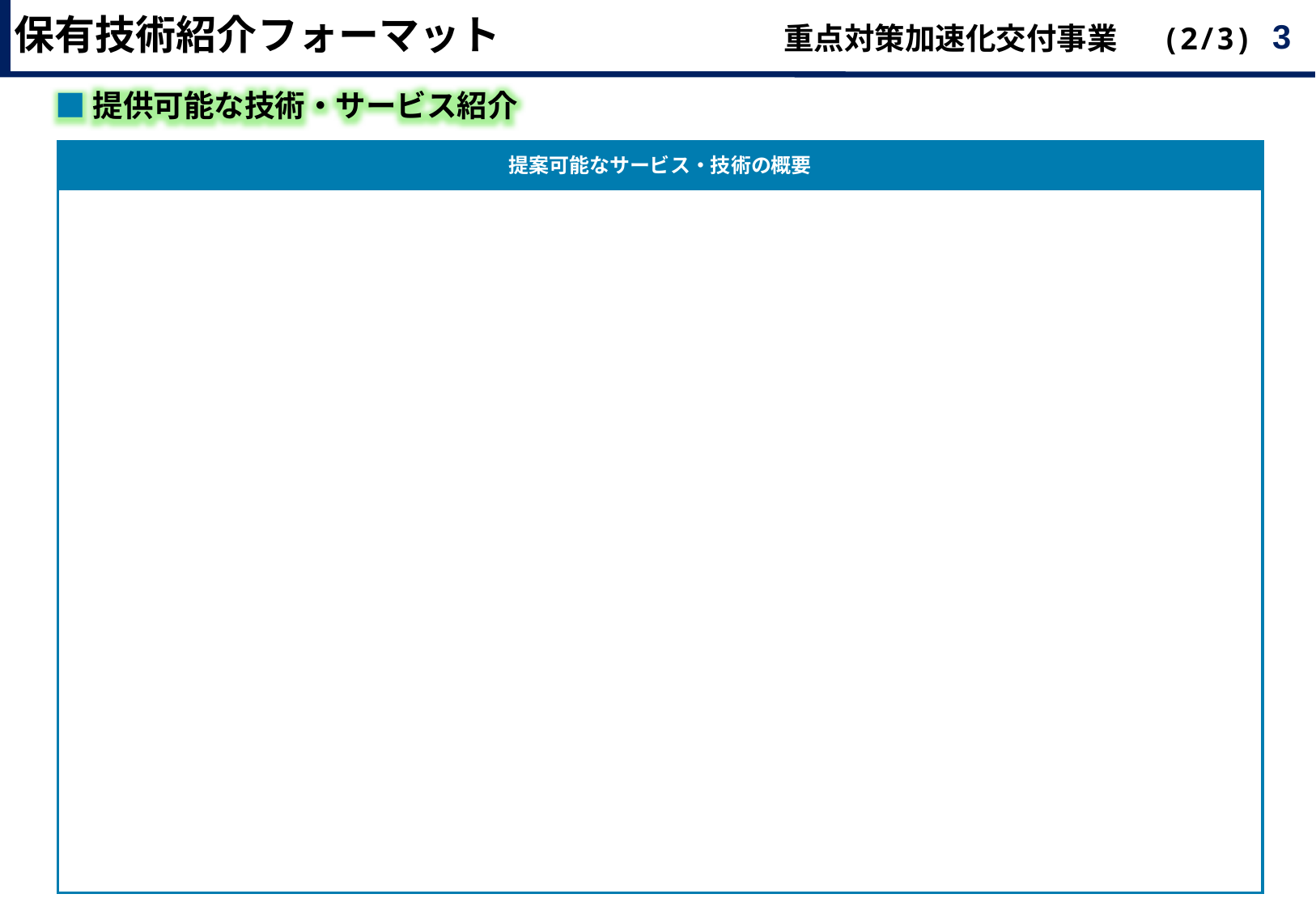

3
# 保有技術紹介フォーマット　　　　　　　重点対策加速化交付事業　 (2/3)
■提供可能な技術・サービス紹介
提案可能なサービス・技術の概要